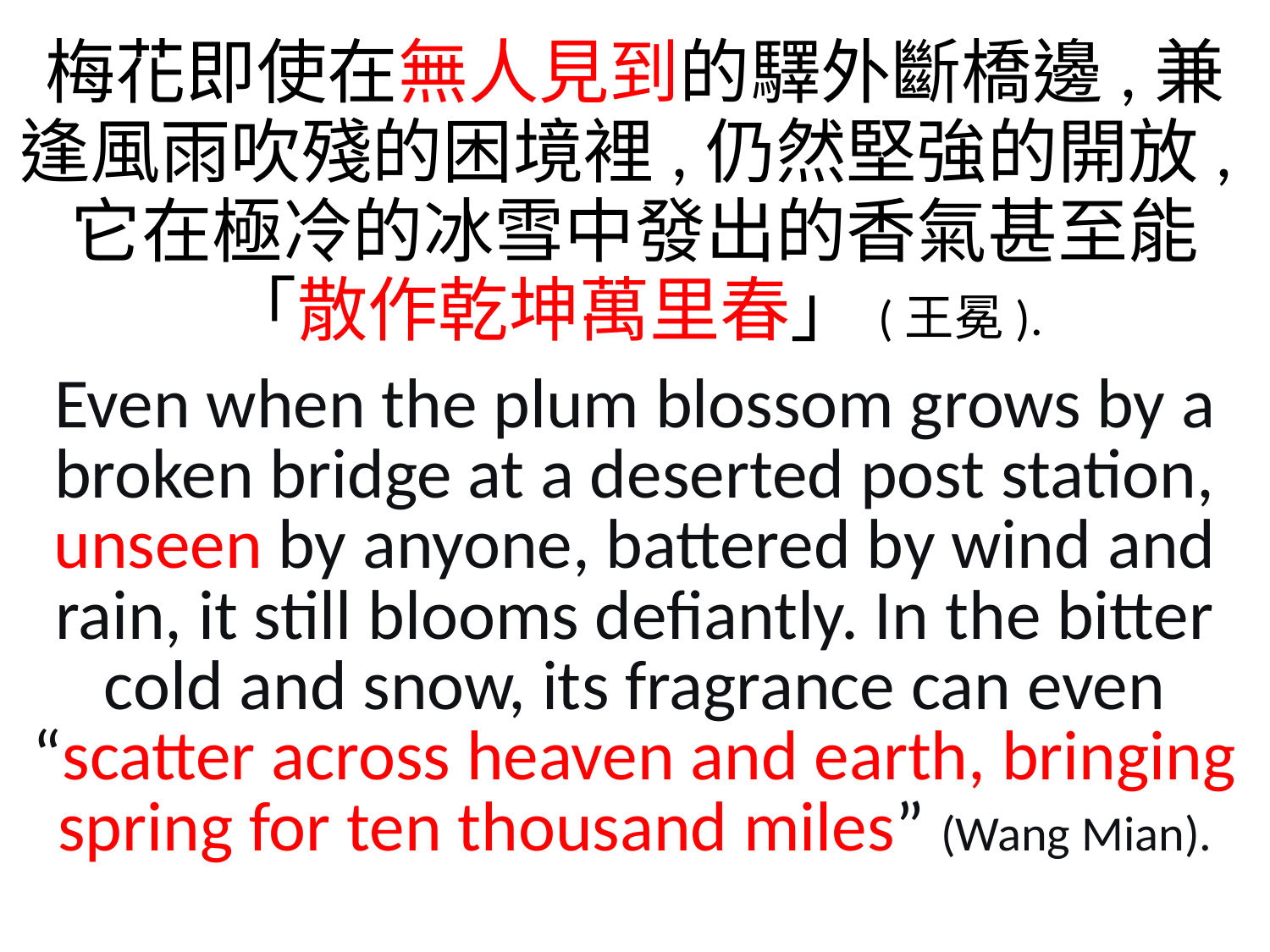

梅花即使在無人見到的驛外斷橋邊,兼逢風雨吹殘的困境裡,仍然堅強的開放,它在極冷的冰雪中發出的香氣甚至能
「散作乾坤萬里春」(王冕).
Even when the plum blossom grows by a broken bridge at a deserted post station, unseen by anyone, battered by wind and rain, it still blooms defiantly. In the bitter cold and snow, its fragrance can even “scatter across heaven and earth, bringing spring for ten thousand miles” (Wang Mian).